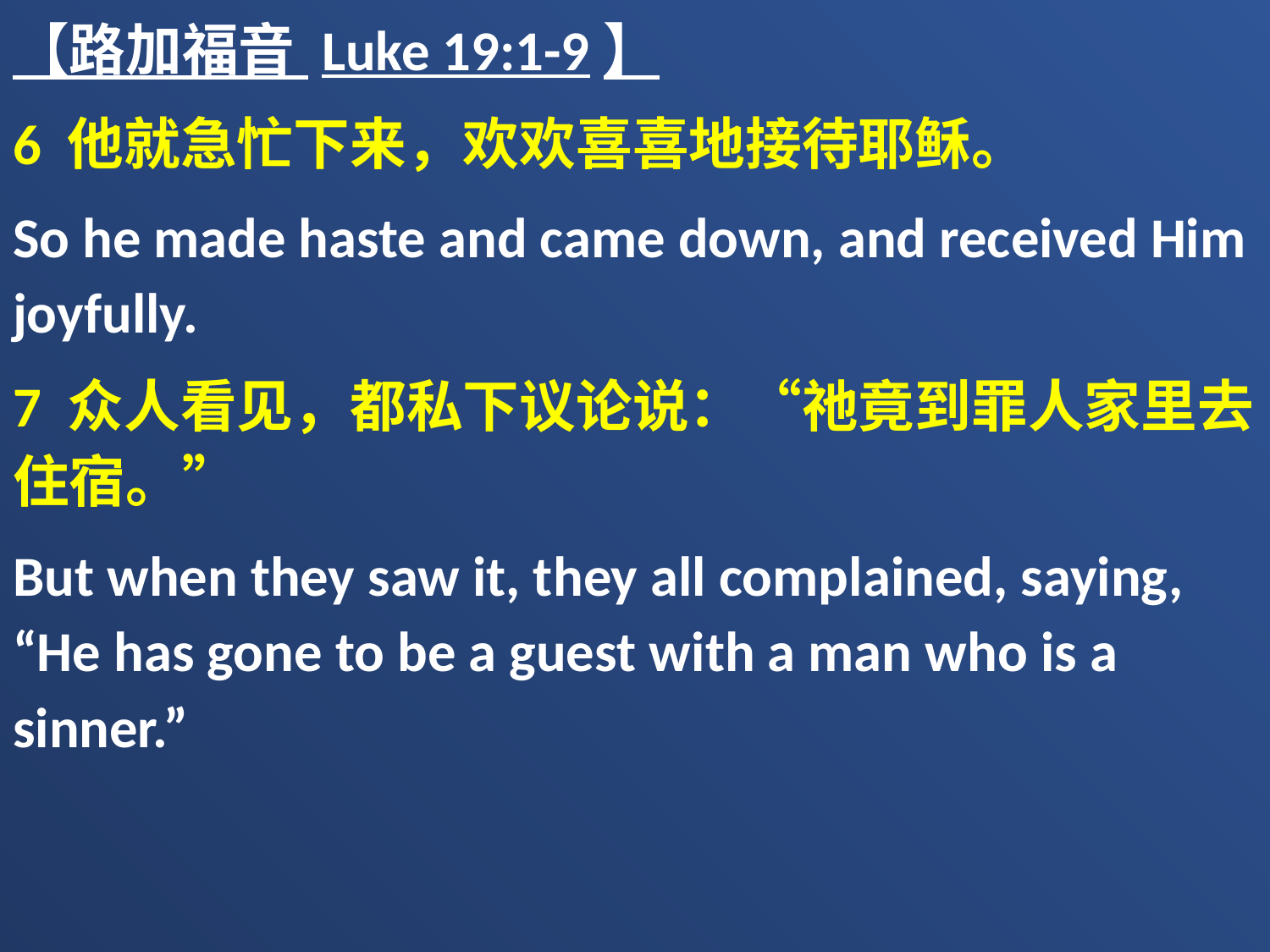

【路加福音 Luke 19:1-9】
6 他就急忙下来，欢欢喜喜地接待耶稣。
So he made haste and came down, and received Him joyfully.
7 众人看见，都私下议论说：“祂竟到罪人家里去住宿。”
But when they saw it, they all complained, saying, “He has gone to be a guest with a man who is a sinner.”